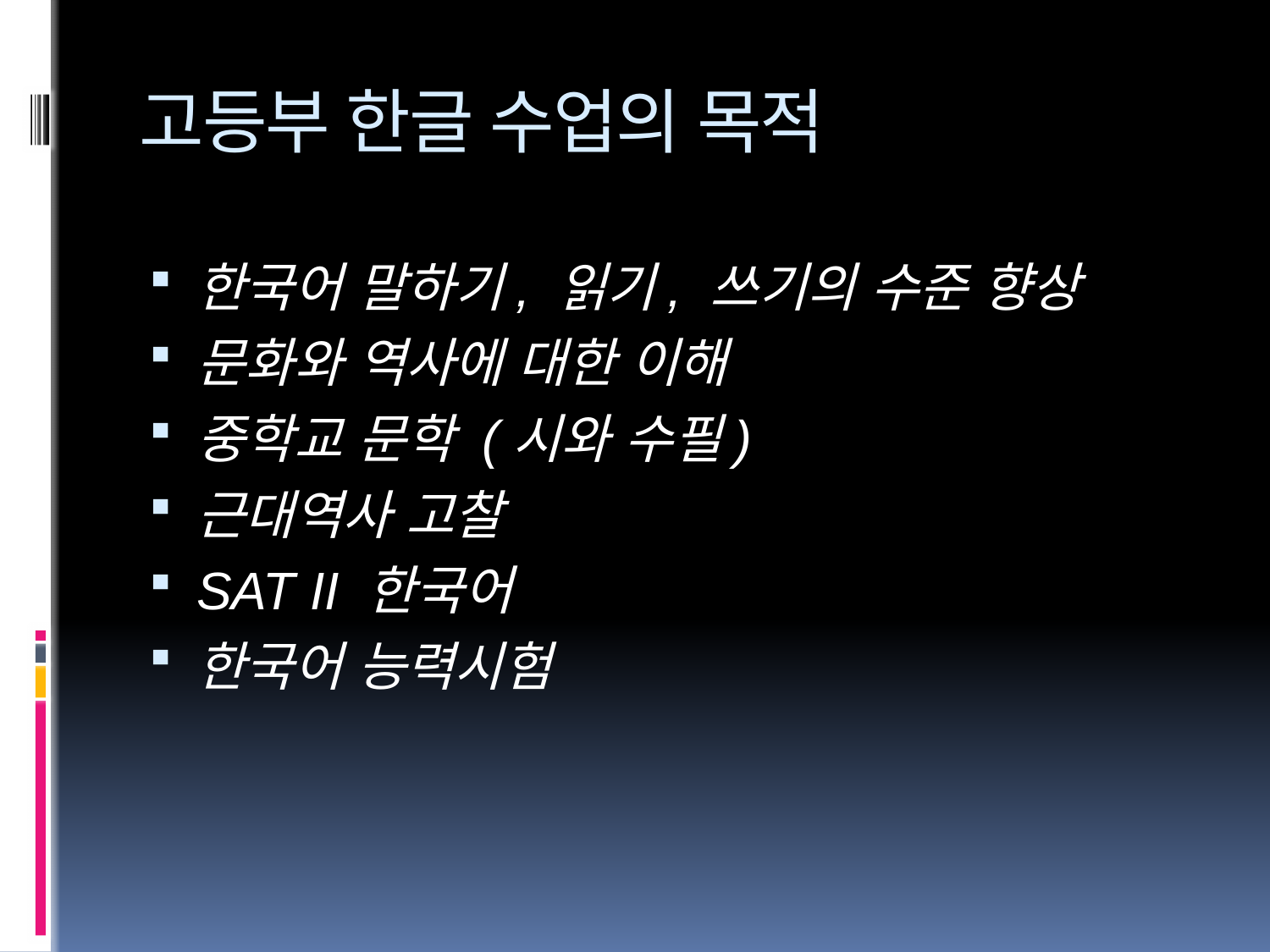

# 고등부 한글 수업의 목적
한국어 말하기, 읽기, 쓰기의 수준 향상
문화와 역사에 대한 이해
중학교 문학 (시와 수필)
근대역사 고찰
SAT II 한국어
한국어 능력시험